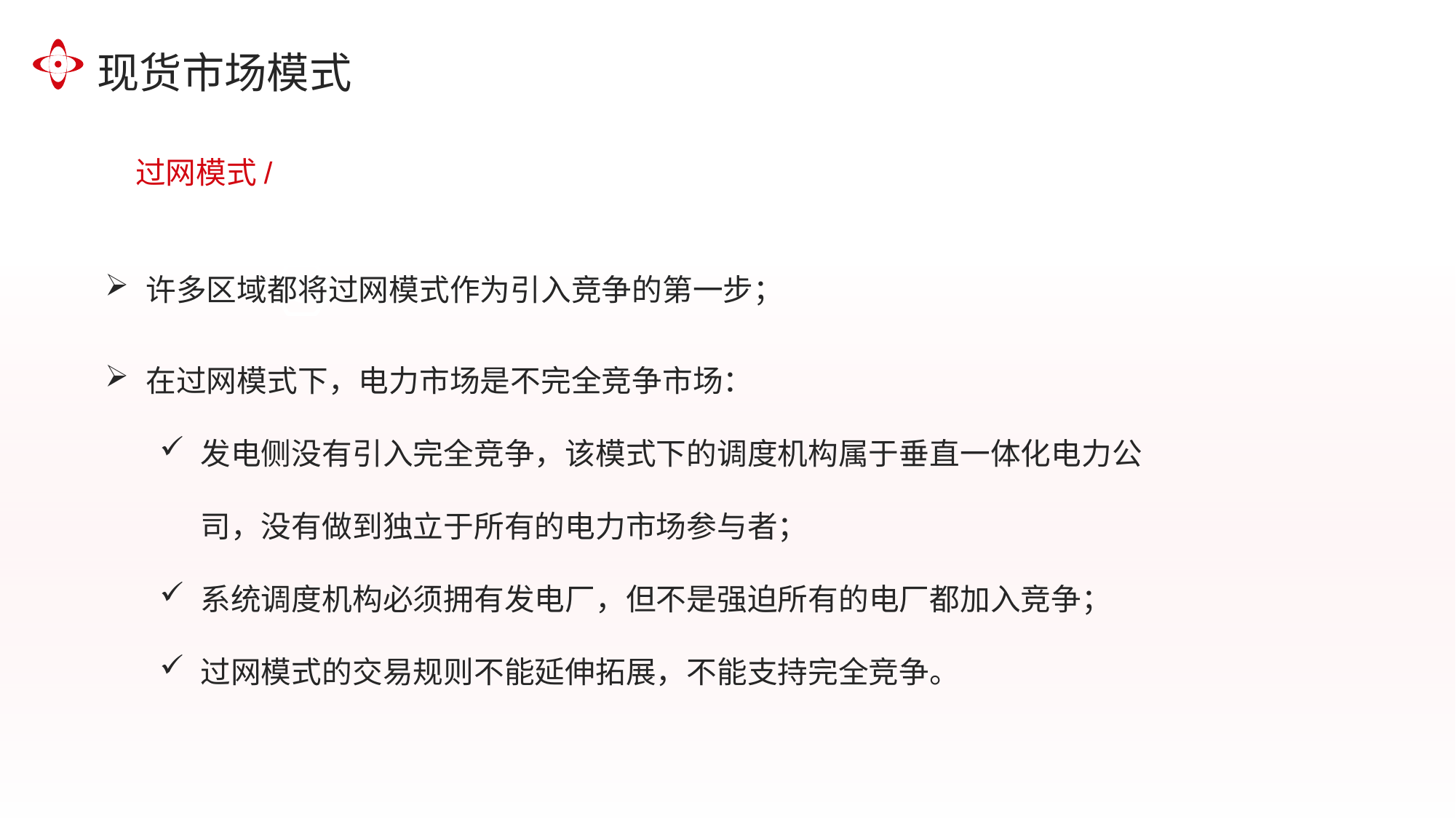

现货市场模式

过网模式/
许多区域都将过网模式作为引入竞争的第一步；
在过网模式下，电力市场是不完全竞争市场：
发电侧没有引入完全竞争，该模式下的调度机构属于垂直一体化电力公司，没有做到独立于所有的电力市场参与者；
系统调度机构必须拥有发电厂，但不是强迫所有的电厂都加入竞争；
过网模式的交易规则不能延伸拓展，不能支持完全竞争。